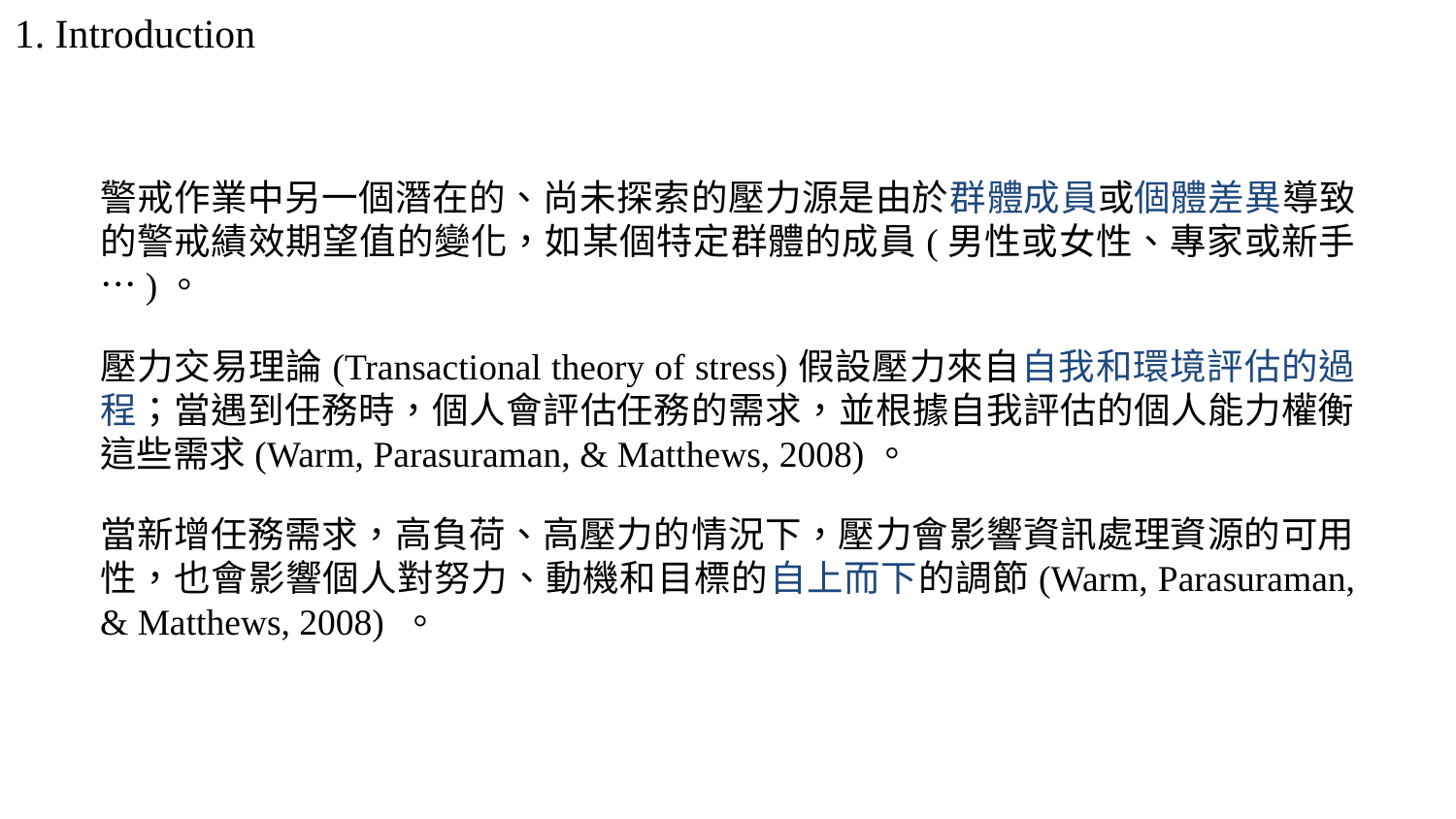

1. Introduction
警戒作業中另一個潛在的、尚未探索的壓力源是由於群體成員或個體差異導致的警戒績效期望值的變化，如某個特定群體的成員(男性或女性、專家或新手…)。
壓力交易理論(Transactional theory of stress)假設壓力來自自我和環境評估的過程；當遇到任務時，個人會評估任務的需求，並根據自我評估的個人能力權衡這些需求(Warm, Parasuraman, & Matthews, 2008)。
當新增任務需求，高負荷、高壓力的情況下，壓力會影響資訊處理資源的可用性，也會影響個人對努力、動機和目標的自上而下的調節(Warm, Parasuraman, & Matthews, 2008) 。